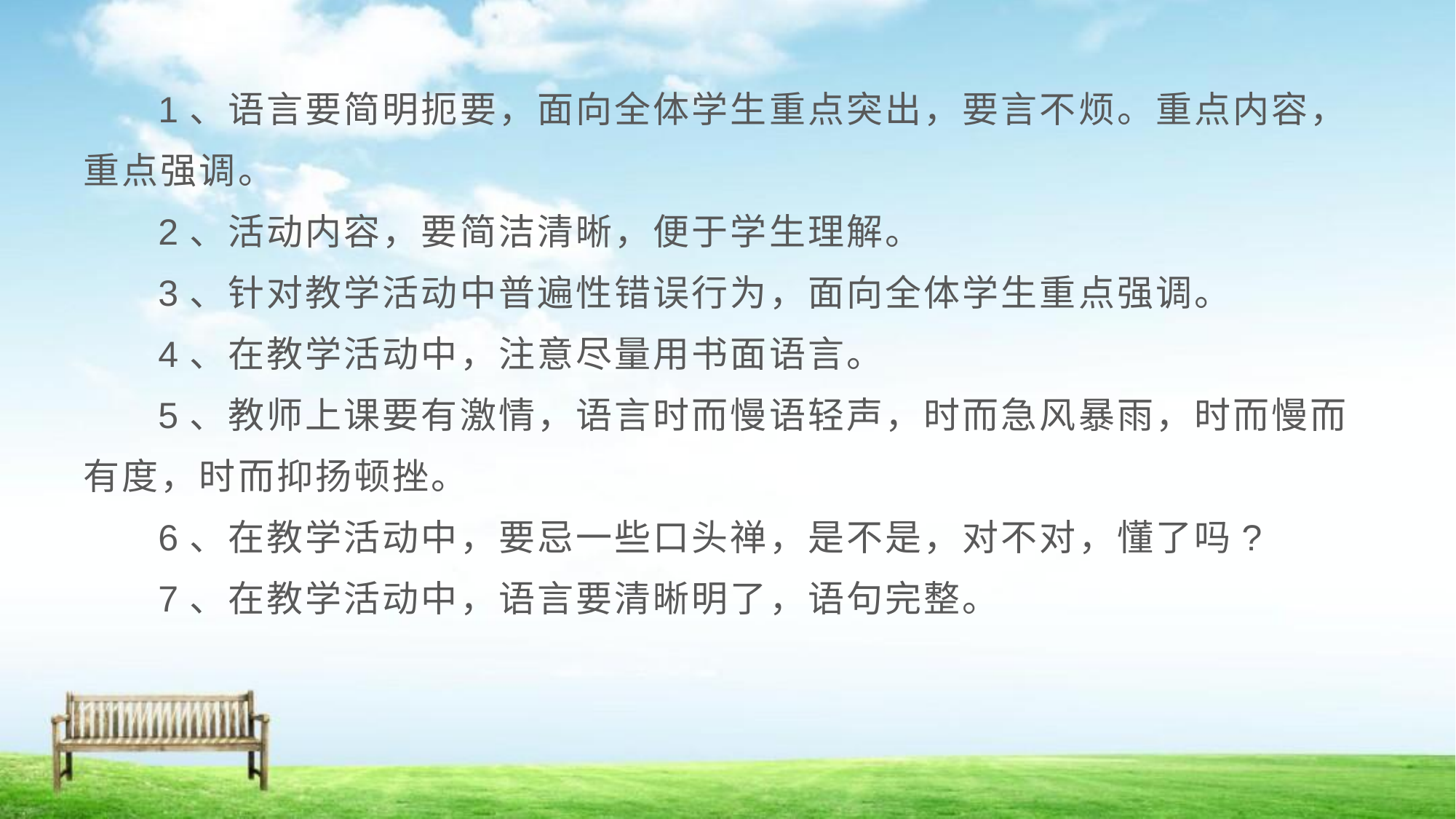

1、语言要简明扼要，面向全体学生重点突出，要言不烦。重点内容，重点强调。
      2、活动内容，要简洁清晰，便于学生理解。
      3、针对教学活动中普遍性错误行为，面向全体学生重点强调。
      4、在教学活动中，注意尽量用书面语言。
      5、教师上课要有激情，语言时而慢语轻声，时而急风暴雨，时而慢而有度，时而抑扬顿挫。
      6、在教学活动中，要忌一些口头禅，是不是，对不对，懂了吗?
      7、在教学活动中，语言要清晰明了，语句完整。